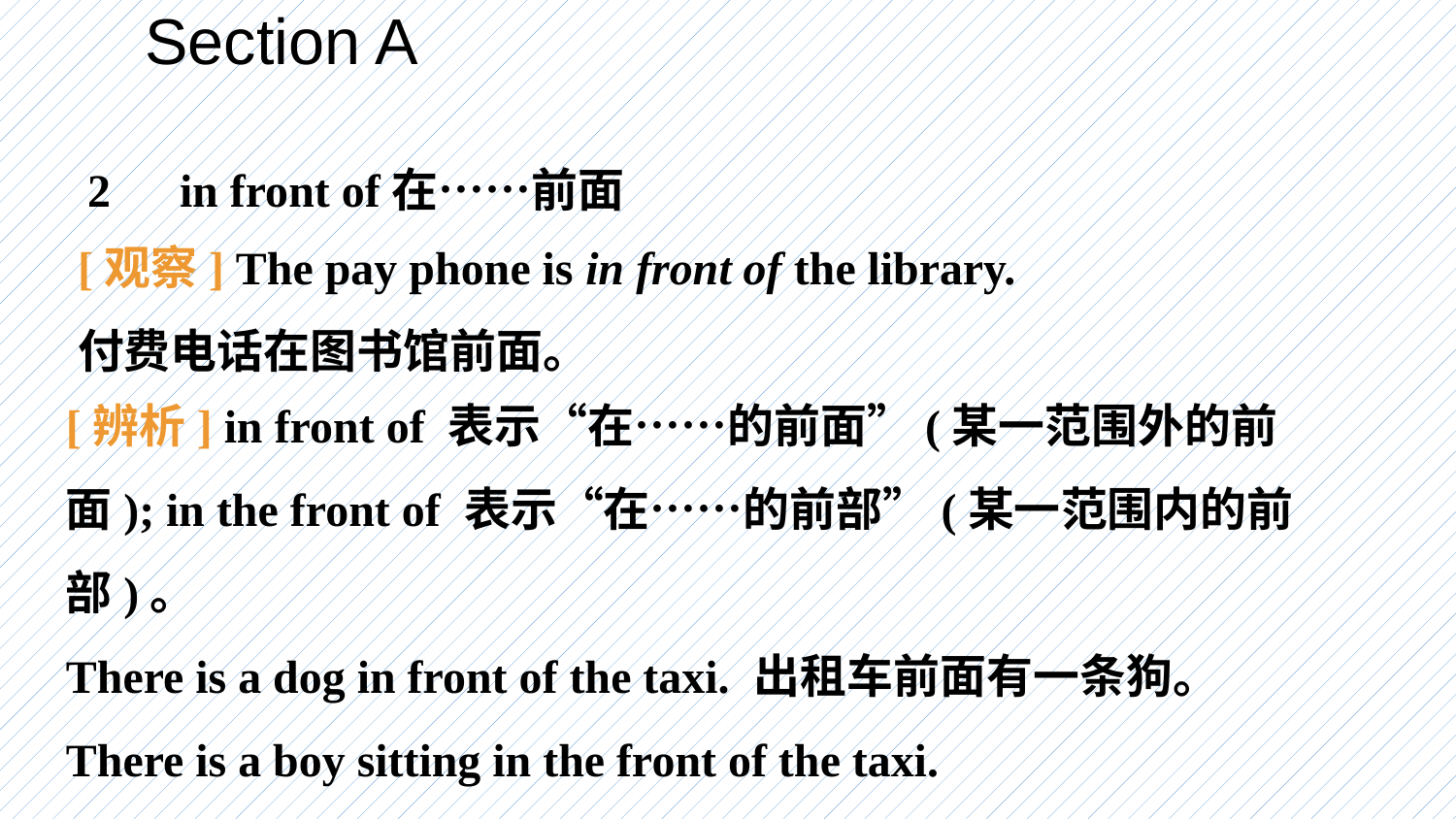

Section A

2　in front of在……前面
[观察] The pay phone is in front of the library.
付费电话在图书馆前面。
[辨析] in front of 表示“在……的前面”(某一范围外的前面); in the front of 表示“在……的前部”(某一范围内的前部)。
There is a dog in front of the taxi. 出租车前面有一条狗。
There is a boy sitting in the front of the taxi.
有一个男孩坐在出租车前部。